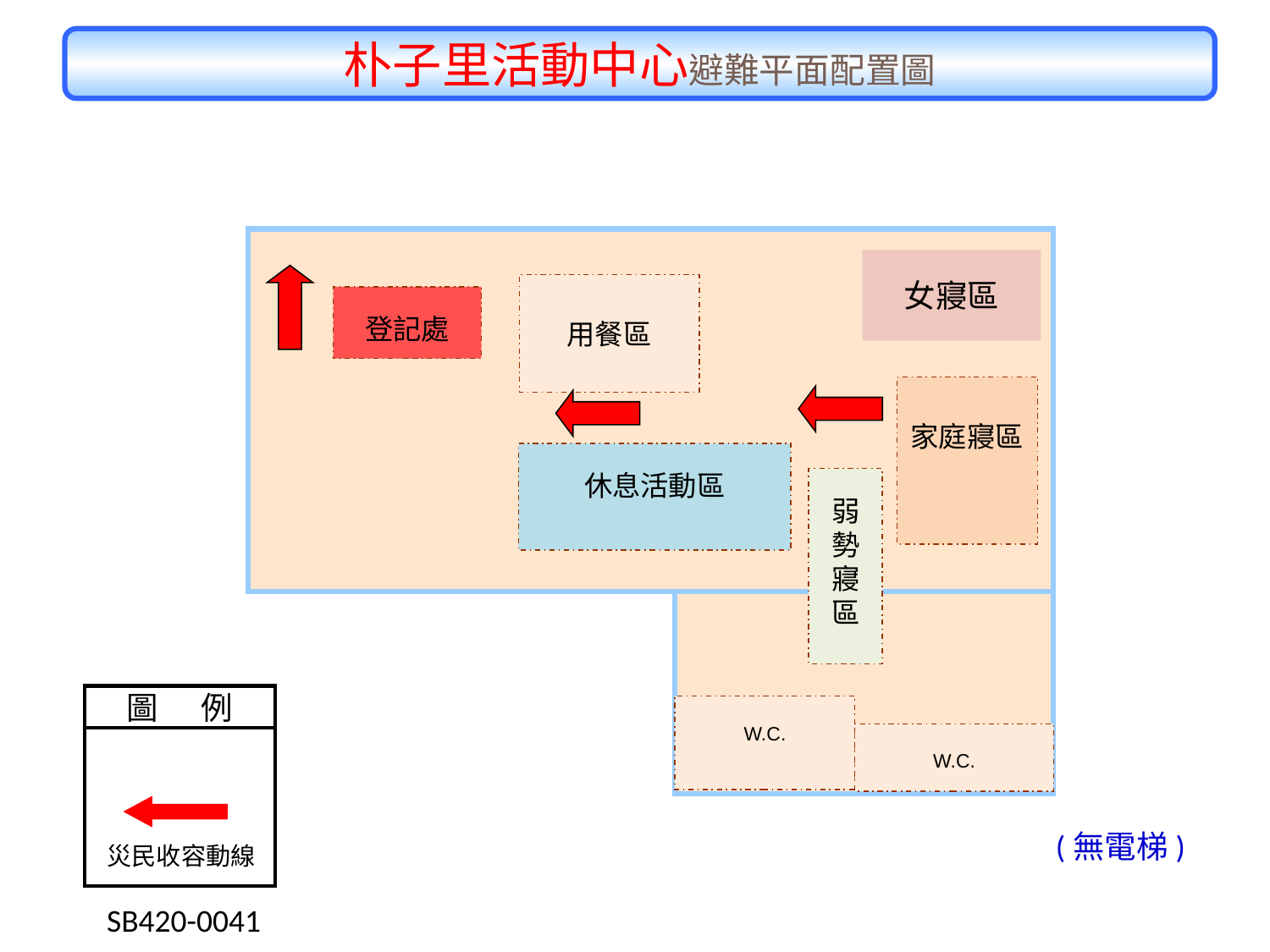

朴子里活動中心避難平面配置圖

女寢區

用餐區
登記處

家庭寢區
休息活動區
弱勢寢區

圖      例

災民收容動線
W.C.
W.C.
(無電梯)
      SB420-0041